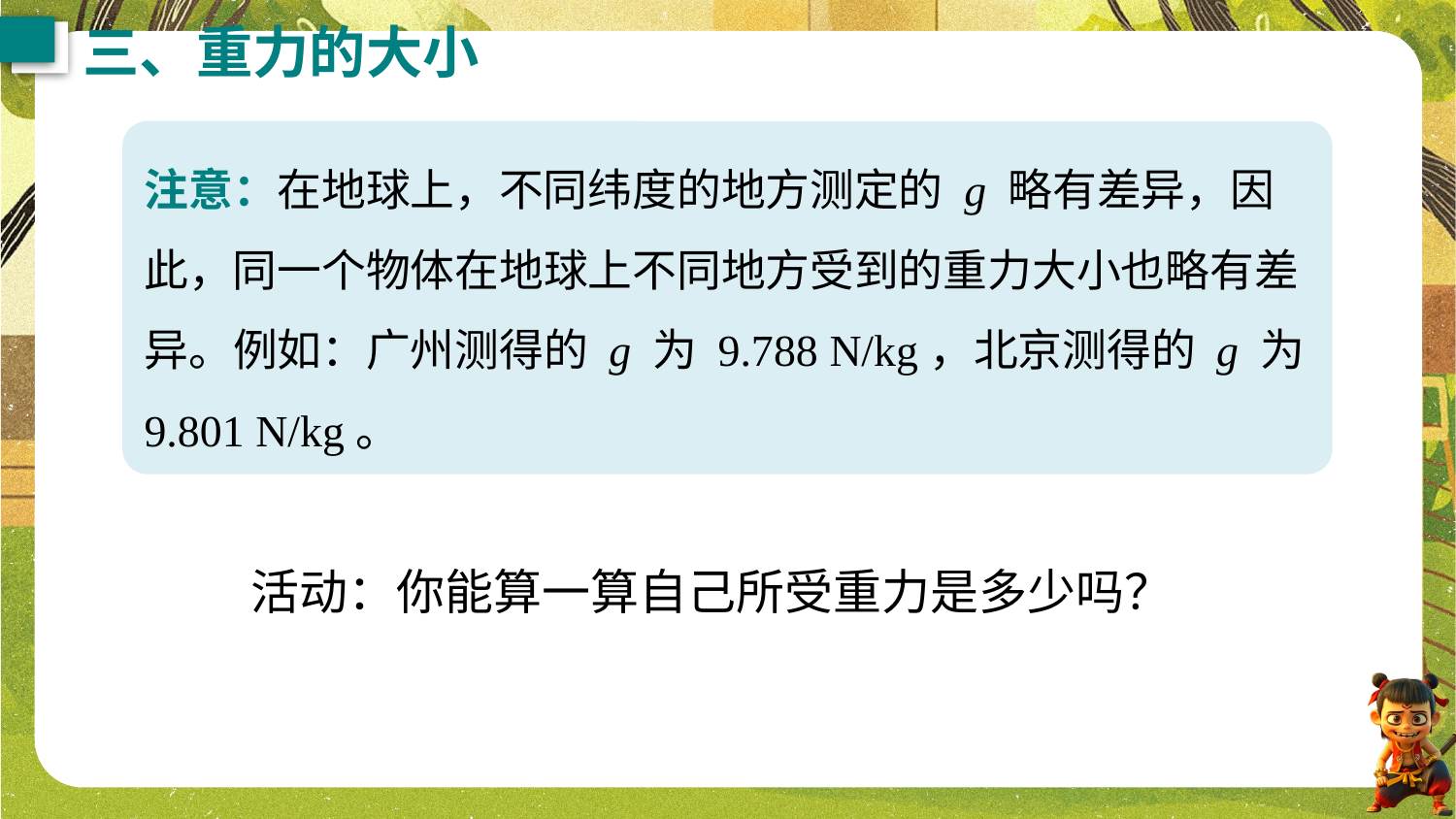

三、重力的大小

注意：在地球上，不同纬度的地方测定的 g 略有差异，因此，同一个物体在地球上不同地方受到的重力大小也略有差异。例如：广州测得的 g 为 9.788 N/kg，北京测得的 g 为 9.801 N/kg。
活动：你能算一算自己所受重力是多少吗？